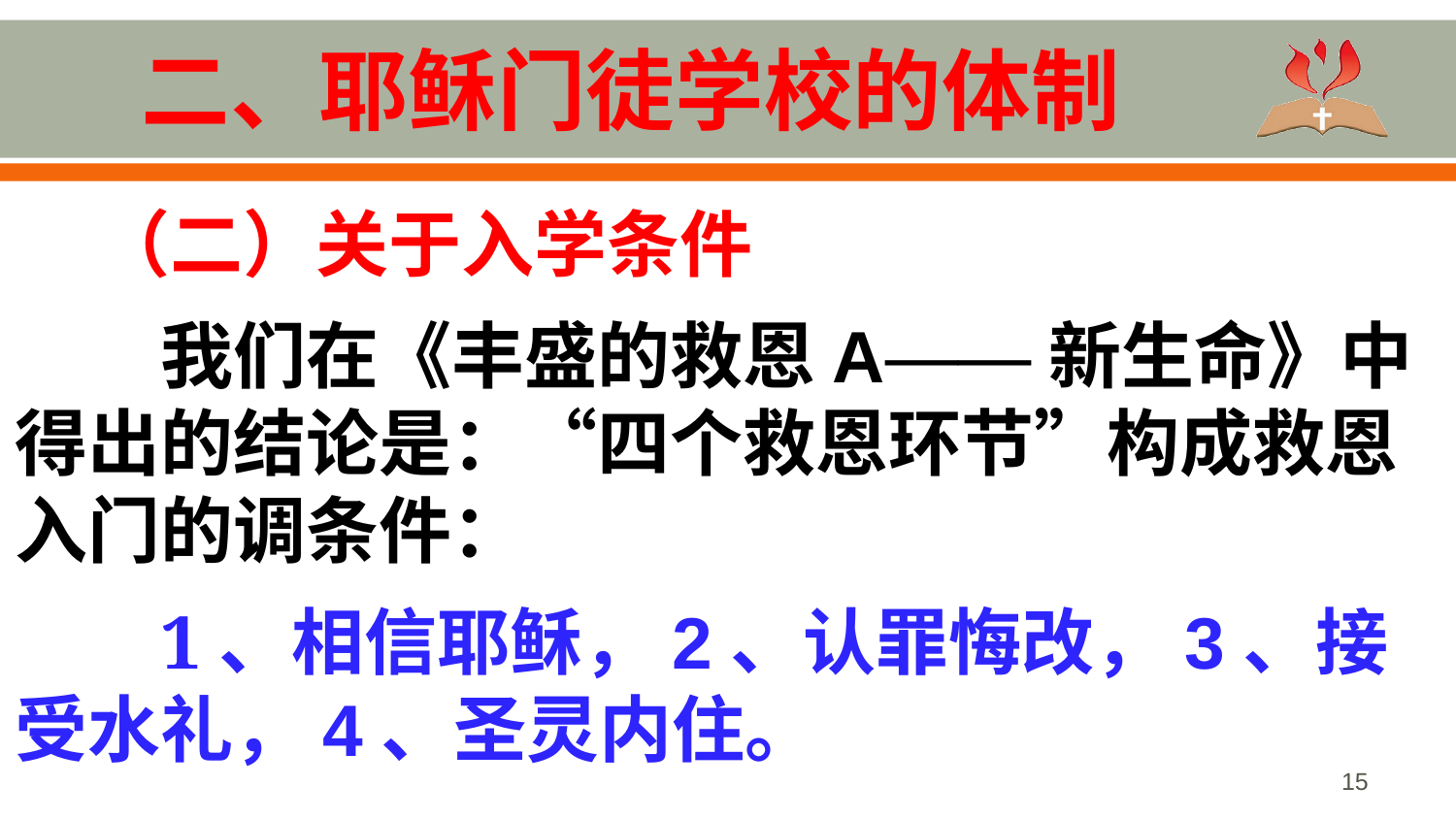

# 二、耶稣门徒学校的体制
    （二）关于入学条件
我们在《丰盛的救恩A——新生命》中得出的结论是：“四个救恩环节”构成救恩入门的调条件：
	1、相信耶稣，2、认罪悔改，3、接受水礼，4、圣灵内住。

15